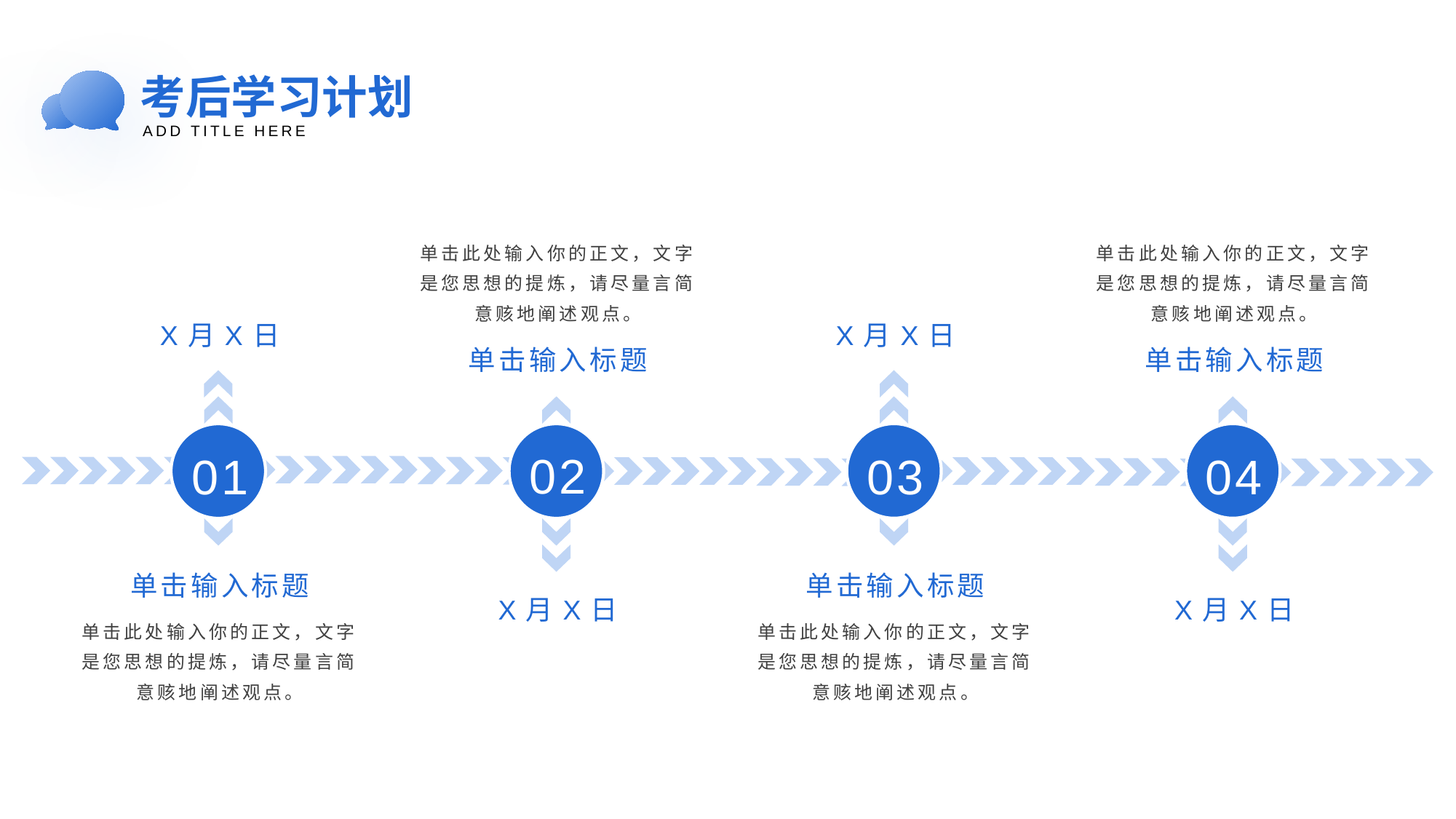

考后学习计划

ADD TITLE HERE
单击此处输入你的正文，文字是您思想的提炼，请尽量言简意赅地阐述观点。
单击此处输入你的正文，文字是您思想的提炼，请尽量言简意赅地阐述观点。
X月X日
X月X日
单击输入标题
单击输入标题

02
04
01
03

单击输入标题
单击输入标题
X月X日
X月X日
单击此处输入你的正文，文字是您思想的提炼，请尽量言简意赅地阐述观点。
单击此处输入你的正文，文字是您思想的提炼，请尽量言简意赅地阐述观点。